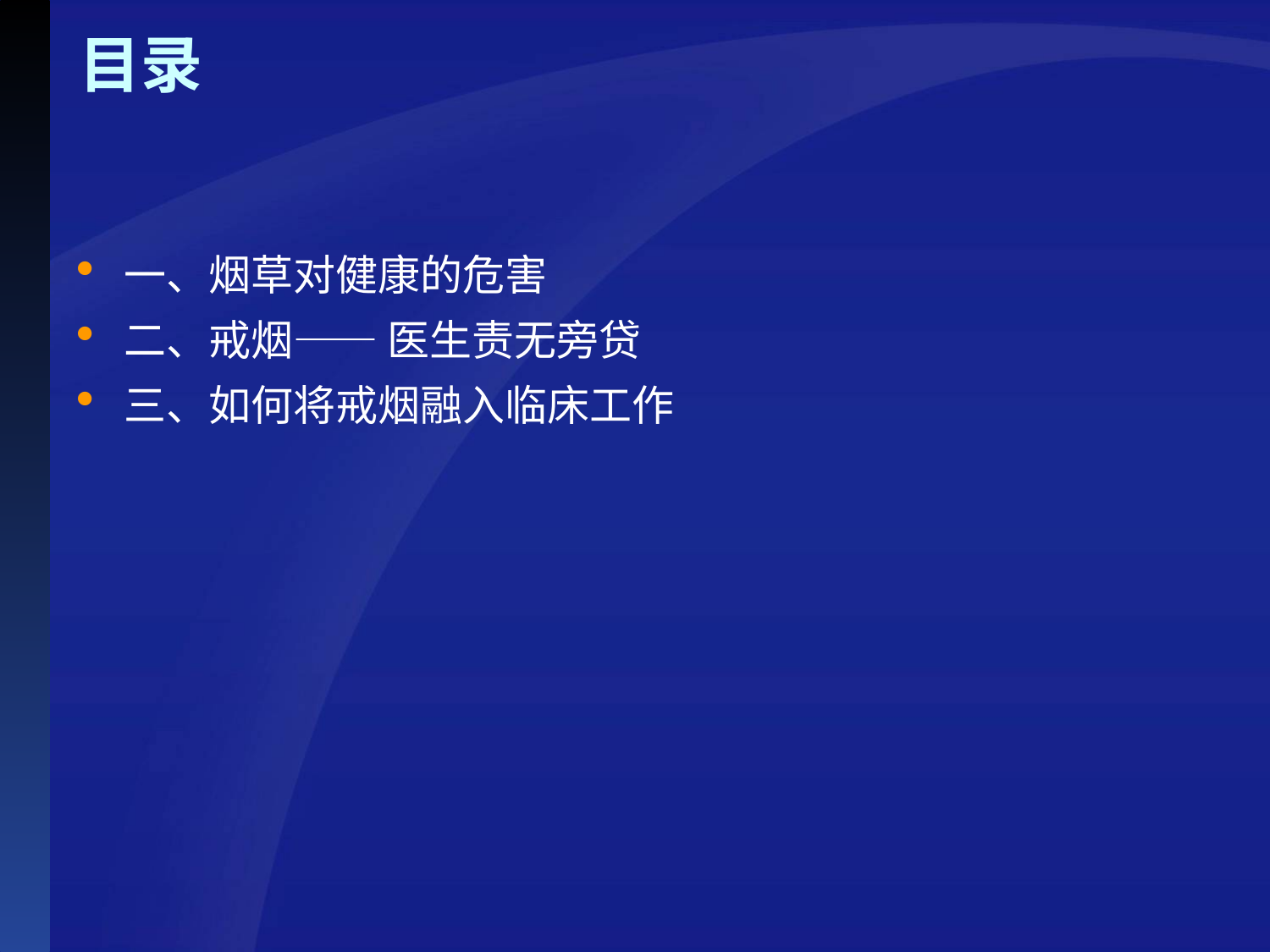

# 目录
一、烟草对健康的危害
二、戒烟—— 医生责无旁贷
三、如何将戒烟融入临床工作